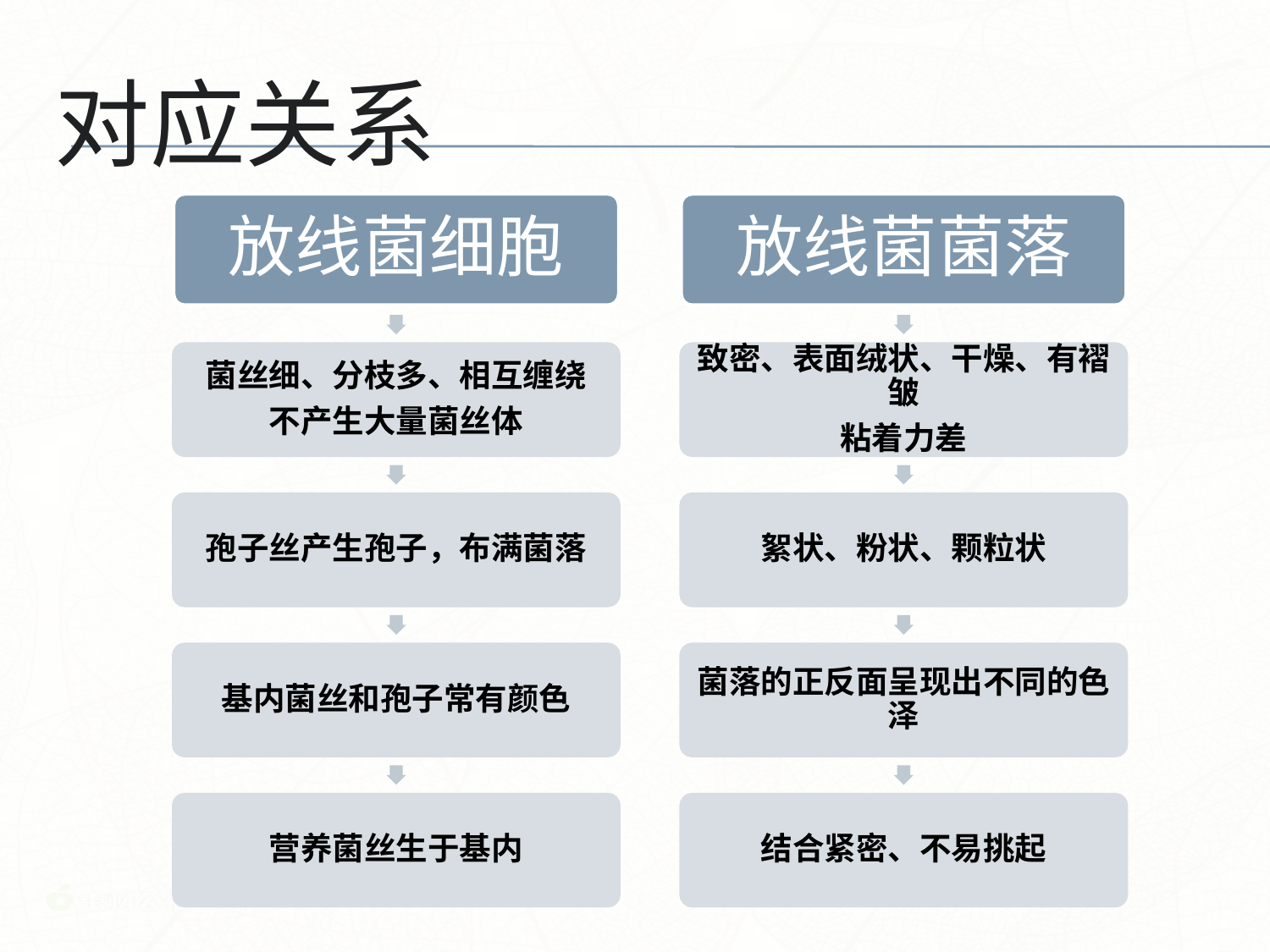

# 对应关系
放线菌细胞
放线菌菌落

菌丝细、分枝多、相互缠绕
不产生大量菌丝体
致密、表面绒状、干燥、有褶皱
粘着力差
孢子丝产生孢子，布满菌落
絮状、粉状、颗粒状
基内菌丝和孢子常有颜色
菌落的正反面呈现出不同的色泽
营养菌丝生于基内
结合紧密、不易挑起